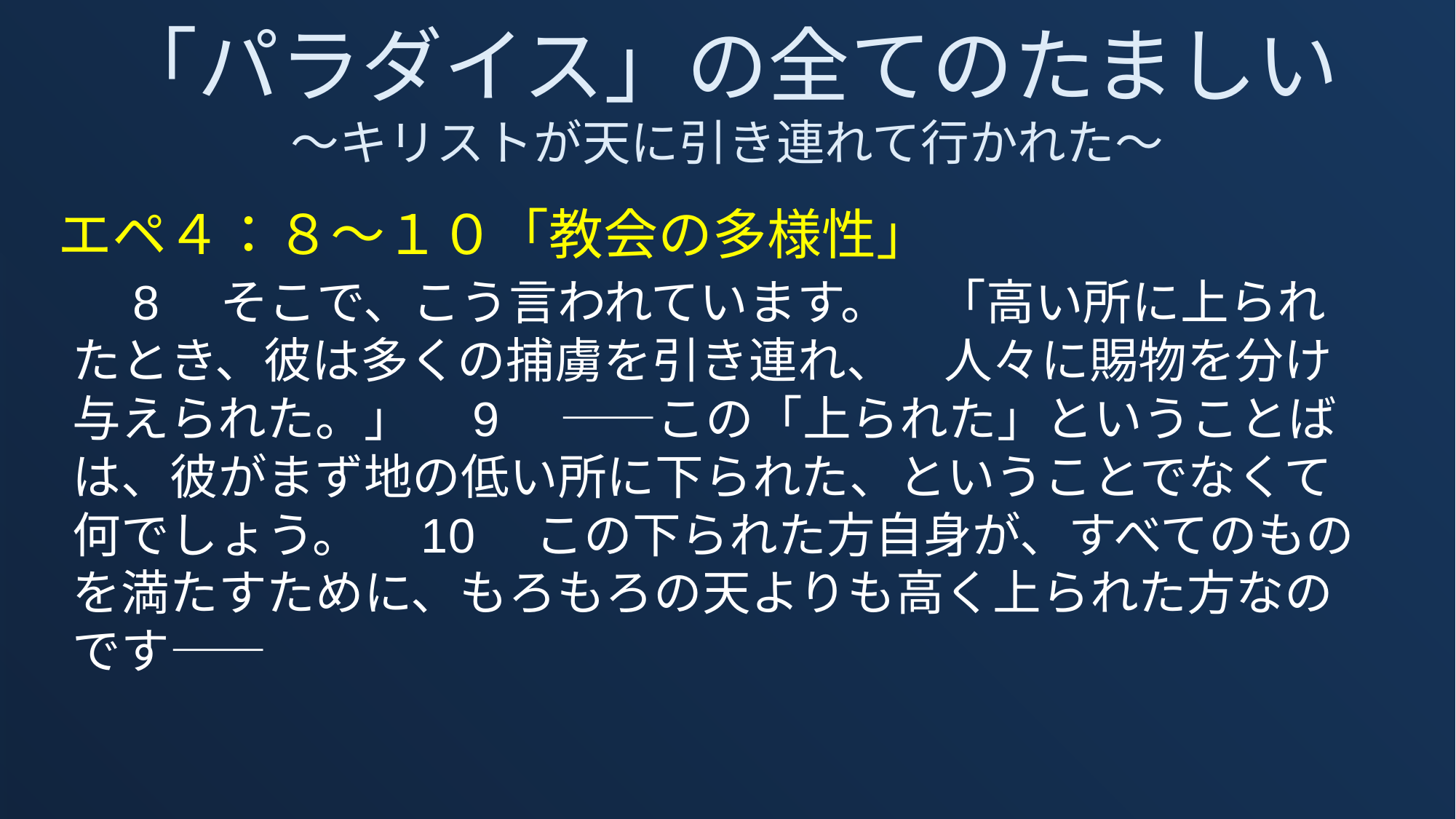

「パラダイス」の全てのたましい
～キリストが天に引き連れて行かれた～
エペ４：８～１０「教会の多様性」
　8　そこで、こう言われています。　「高い所に上られたとき、彼は多くの捕虜を引き連れ、　人々に賜物を分け与えられた。」　9　――この「上られた」ということばは、彼がまず地の低い所に下られた、ということでなくて何でしょう。　10　この下られた方自身が、すべてのものを満たすために、もろもろの天よりも高く上られた方なのです――